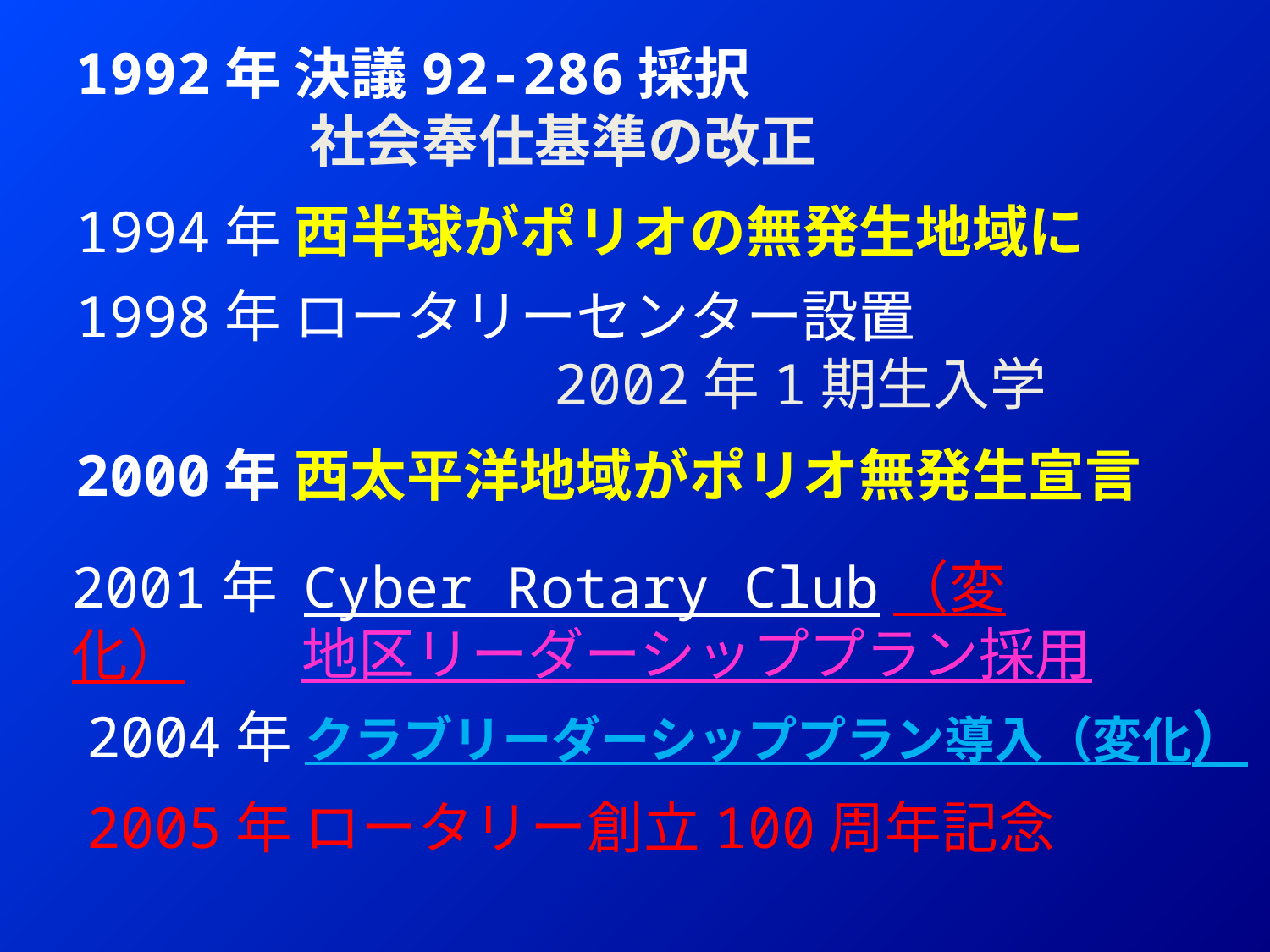

1992年 決議92-286採択
                 社会奉仕基準の改正
1994年 西半球がポリオの無発生地域に
1998年 ロータリーセンター設置
　　　　　　　　 2002年1期生入学
2000年 西太平洋地域がポリオ無発生宣言
2001年 Cyber Rotary Club（変化）
地区リーダーシッププラン採用
2004年 クラブリーダーシッププラン導入（変化）
2005年 ロータリー創立100周年記念